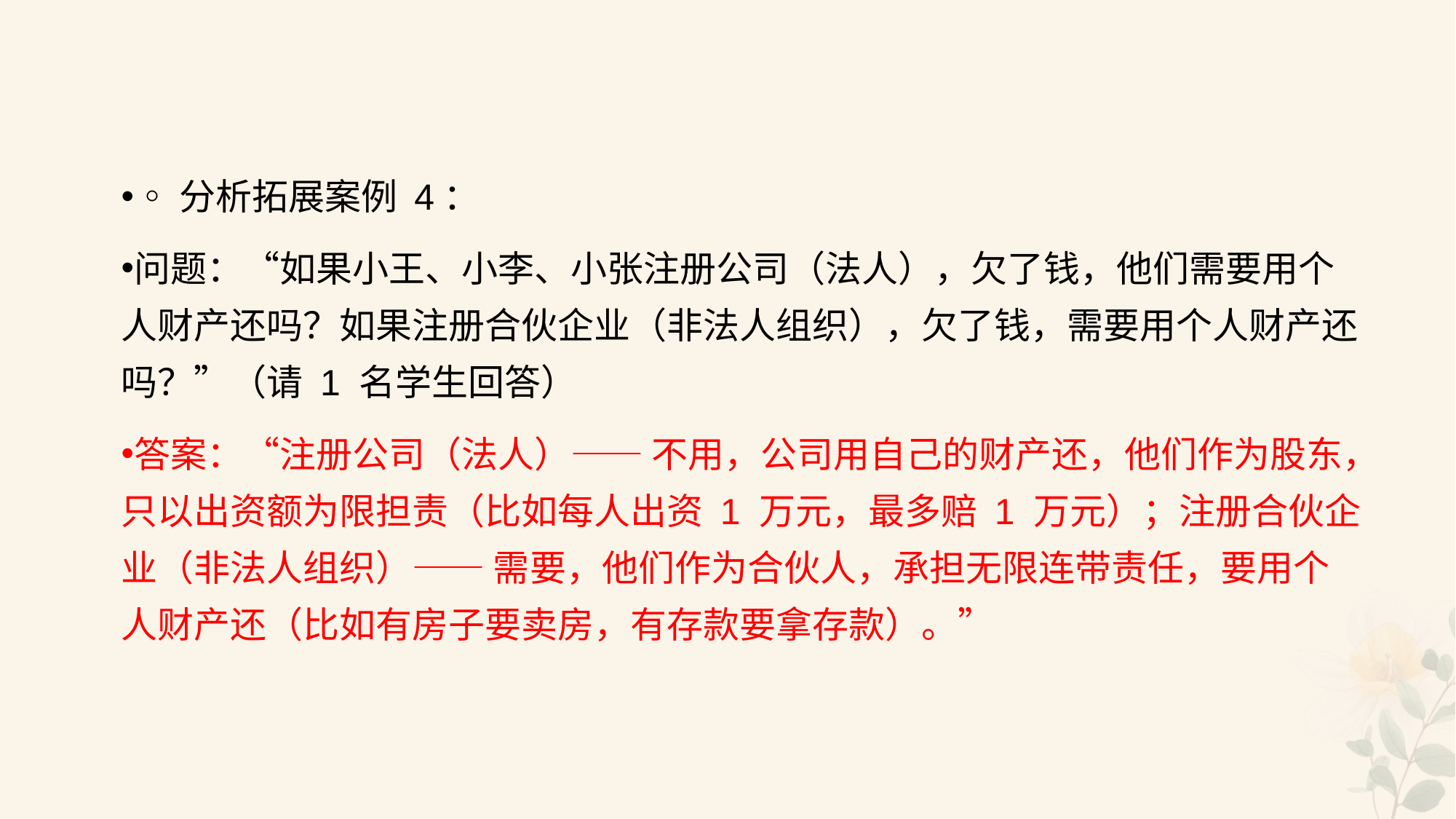

#
◦分析拓展案例 4：
问题：“如果小王、小李、小张注册公司（法人），欠了钱，他们需要用个人财产还吗？如果注册合伙企业（非法人组织），欠了钱，需要用个人财产还吗？”（请 1 名学生回答）
答案：“注册公司（法人）—— 不用，公司用自己的财产还，他们作为股东，只以出资额为限担责（比如每人出资 1 万元，最多赔 1 万元）；注册合伙企业（非法人组织）—— 需要，他们作为合伙人，承担无限连带责任，要用个人财产还（比如有房子要卖房，有存款要拿存款）。”